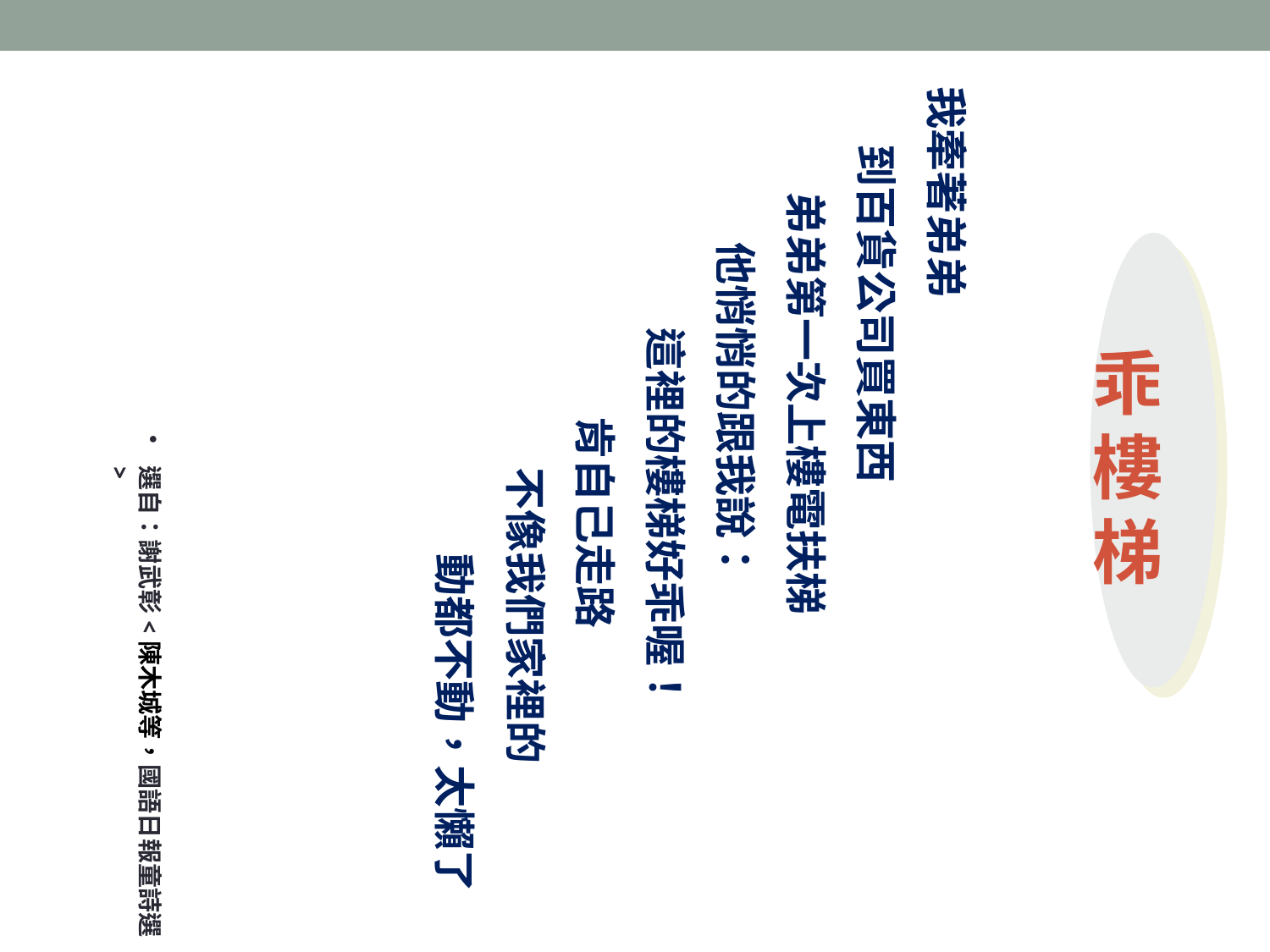

# 乖 樓 梯
我牽著弟弟
     到百貨公司買東西
          弟弟第一次上樓電扶梯
	  他悄悄的跟我說：
	           這裡的樓梯好乖喔！
		       肯自己走路
			不像我們家裡的
			        動都不動，太懶了

選自：謝武彰<陳木城等，國語日報童詩選 >